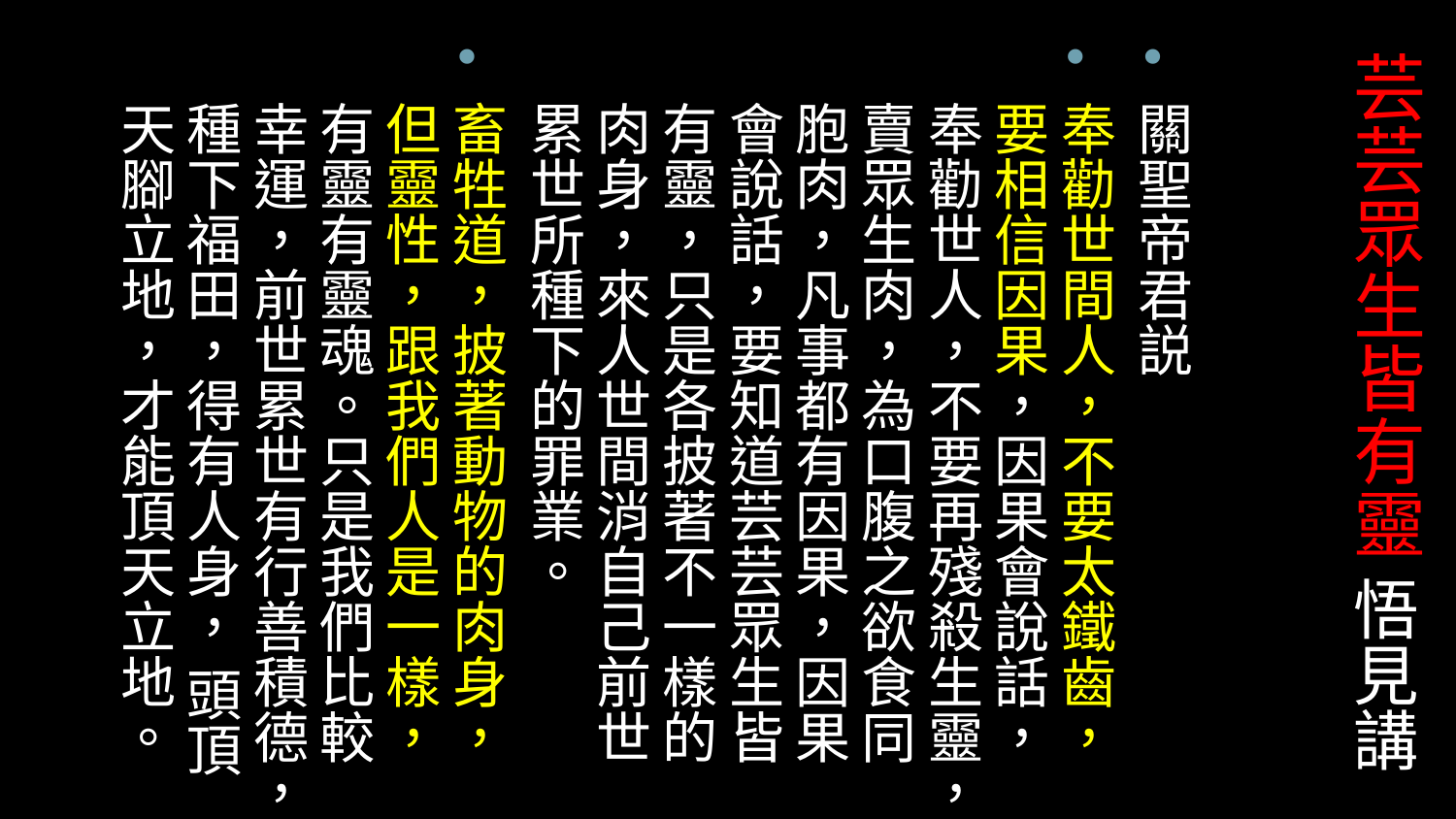

# 芸芸眾生皆有靈 悟見講
關聖帝君説
奉勸世間人，不要太鐵齒，要相信因果，因果會說話，奉勸世人，不要再殘殺生靈，賣眾生肉，為口腹之欲食同胞肉，凡事都有因果，因果會說話，要知道芸芸眾生皆有靈，只是各披著不一樣的肉身，來人世間消自己前世累世所種下的罪業。
畜牲道，披著動物的肉身，但靈性，跟我們人是一樣，有靈有靈魂。只是我們比較幸運，前世累世有行善積德，種下福田，得有人身， 頭頂天腳立地，才能頂天立地。